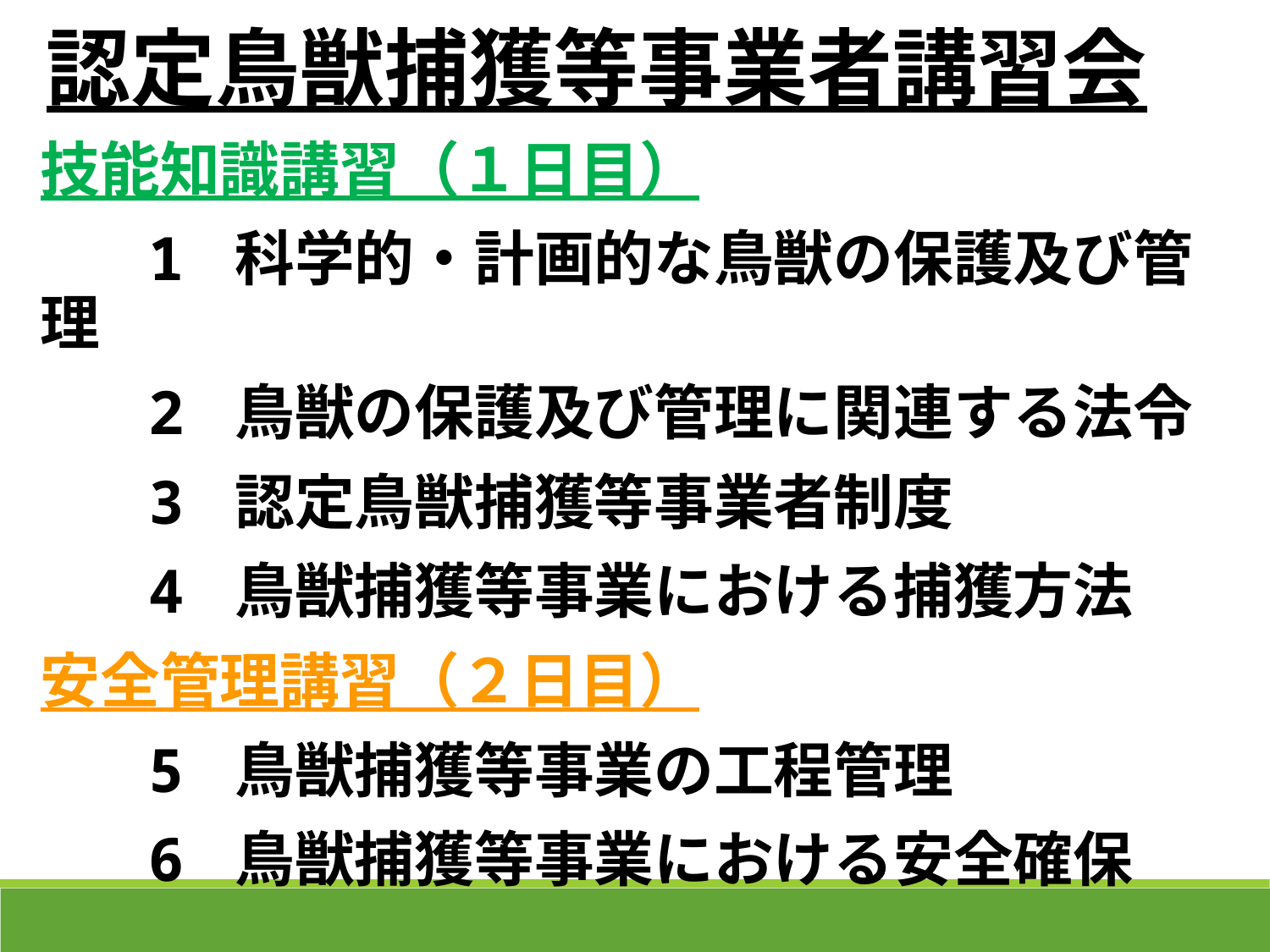

認定鳥獣捕獲等事業者講習会
技能知識講習（１日目）
   1 科学的・計画的な鳥獣の保護及び管理
   2 鳥獣の保護及び管理に関連する法令
   3 認定鳥獣捕獲等事業者制度
   4 鳥獣捕獲等事業における捕獲方法
安全管理講習（２日目）
   5 鳥獣捕獲等事業の工程管理
   6 鳥獣捕獲等事業における安全確保